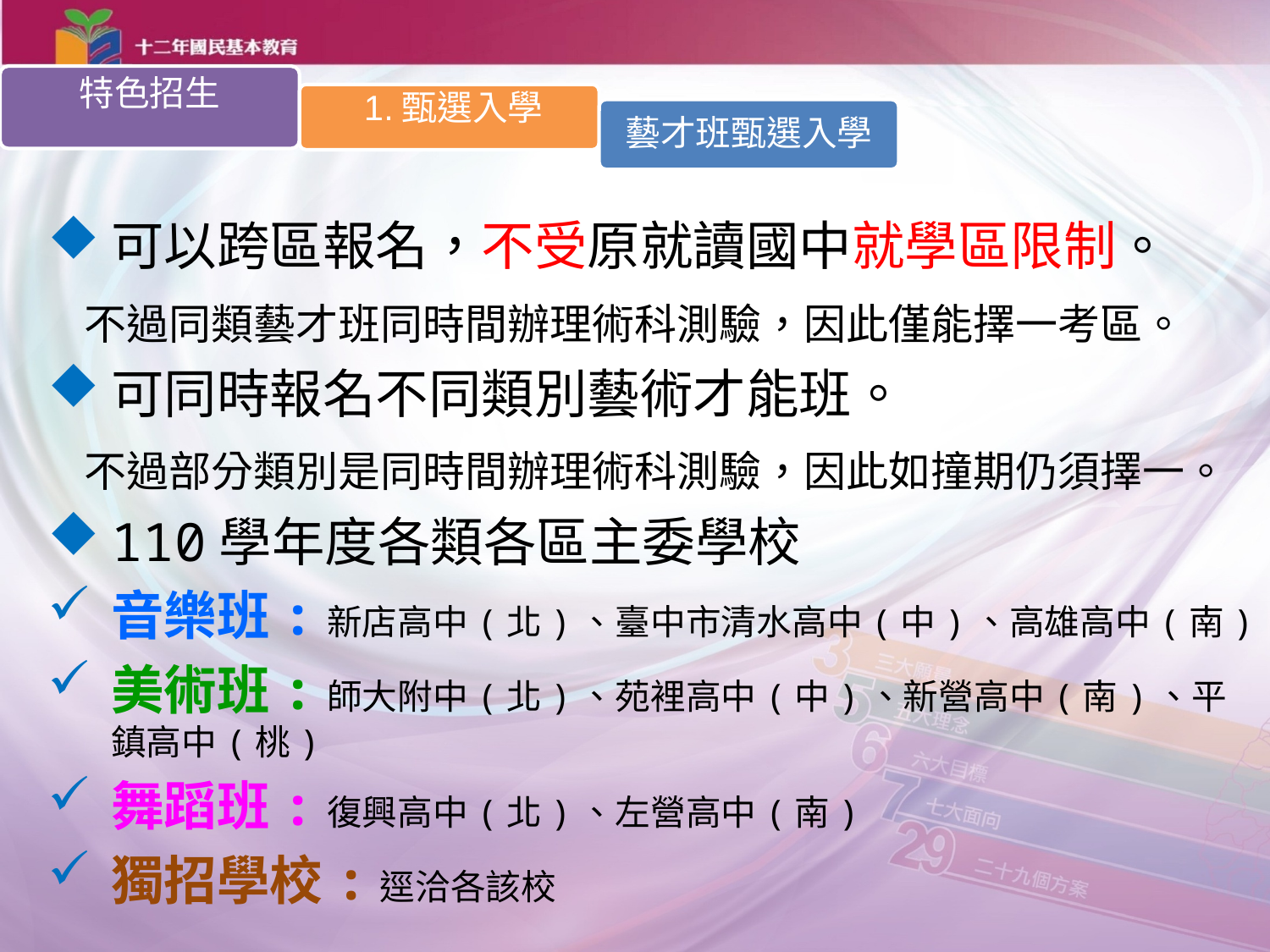

特色招生

1.甄選入學

藝才班甄選入學
可以跨區報名，不受原就讀國中就學區限制。
  不過同類藝才班同時間辦理術科測驗，因此僅能擇一考區。
可同時報名不同類別藝術才能班。
  不過部分類別是同時間辦理術科測驗，因此如撞期仍須擇一。
110學年度各類各區主委學校
音樂班:新店高中(北)、臺中市清水高中(中)、高雄高中(南)
美術班:師大附中(北)、苑裡高中(中)、新營高中(南)、平鎮高中(桃)
舞蹈班:復興高中(北)、左營高中(南)
獨招學校:逕洽各該校